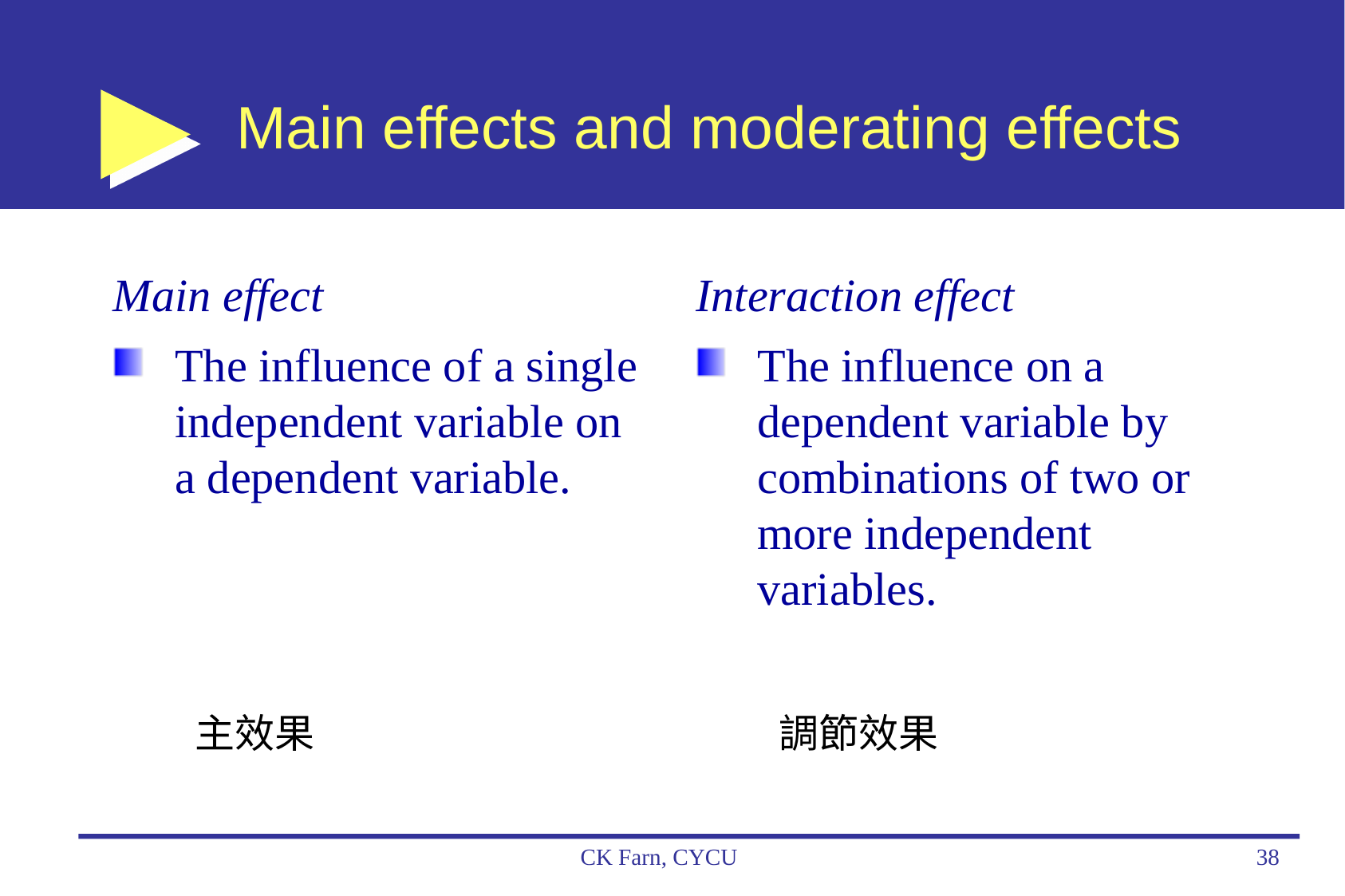

Main effects and moderating effects

Main effect
The influence of a single independent variable on a dependent variable.
Interaction effect
The influence on a dependent variable by combinations of two or more independent variables.
調節效果
主效果
CK Farn, CYCU
38